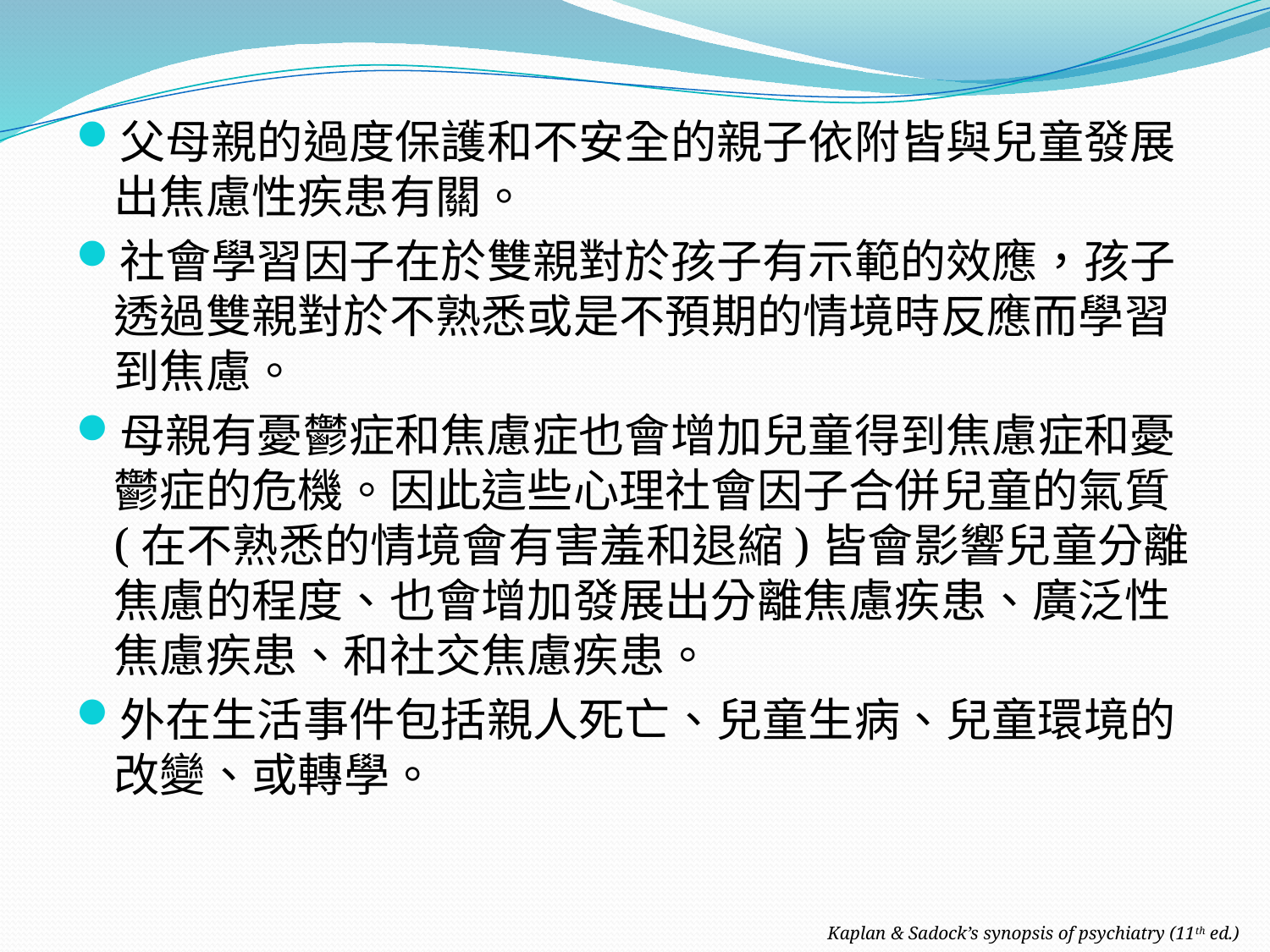

父母親的過度保護和不安全的親子依附皆與兒童發展出焦慮性疾患有關。
社會學習因子在於雙親對於孩子有示範的效應，孩子透過雙親對於不熟悉或是不預期的情境時反應而學習到焦慮。
母親有憂鬱症和焦慮症也會增加兒童得到焦慮症和憂鬱症的危機。因此這些心理社會因子合併兒童的氣質(在不熟悉的情境會有害羞和退縮)皆會影響兒童分離焦慮的程度、也會增加發展出分離焦慮疾患、廣泛性焦慮疾患、和社交焦慮疾患。
外在生活事件包括親人死亡、兒童生病、兒童環境的改變、或轉學。
Kaplan & Sadock’s synopsis of psychiatry (11th ed.)